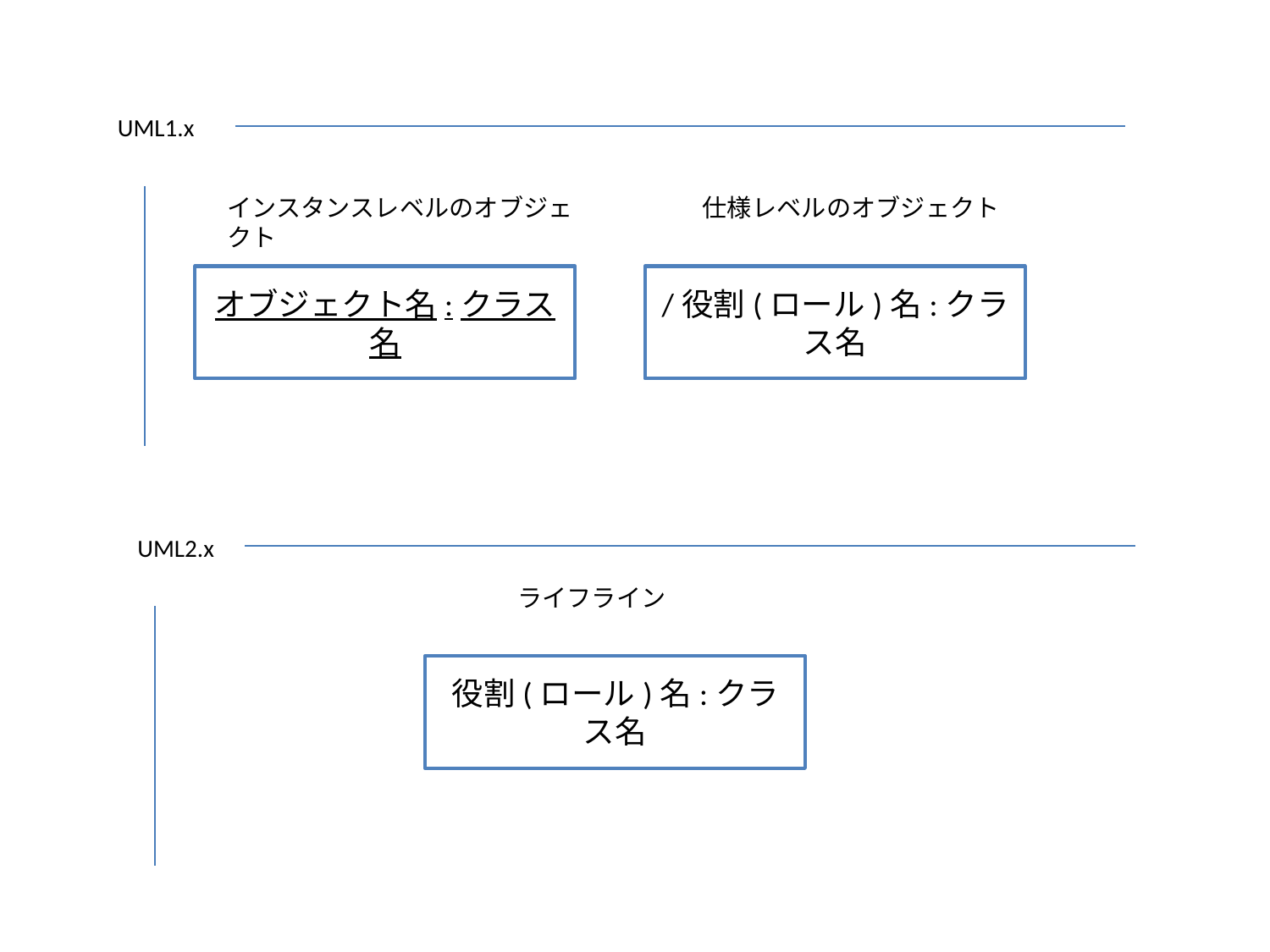

UML1.x
仕様レベルのオブジェクト
インスタンスレベルのオブジェクト
オブジェクト名:クラス名
/役割(ロール)名:クラス名
UML2.x
ライフライン
役割(ロール)名:クラス名